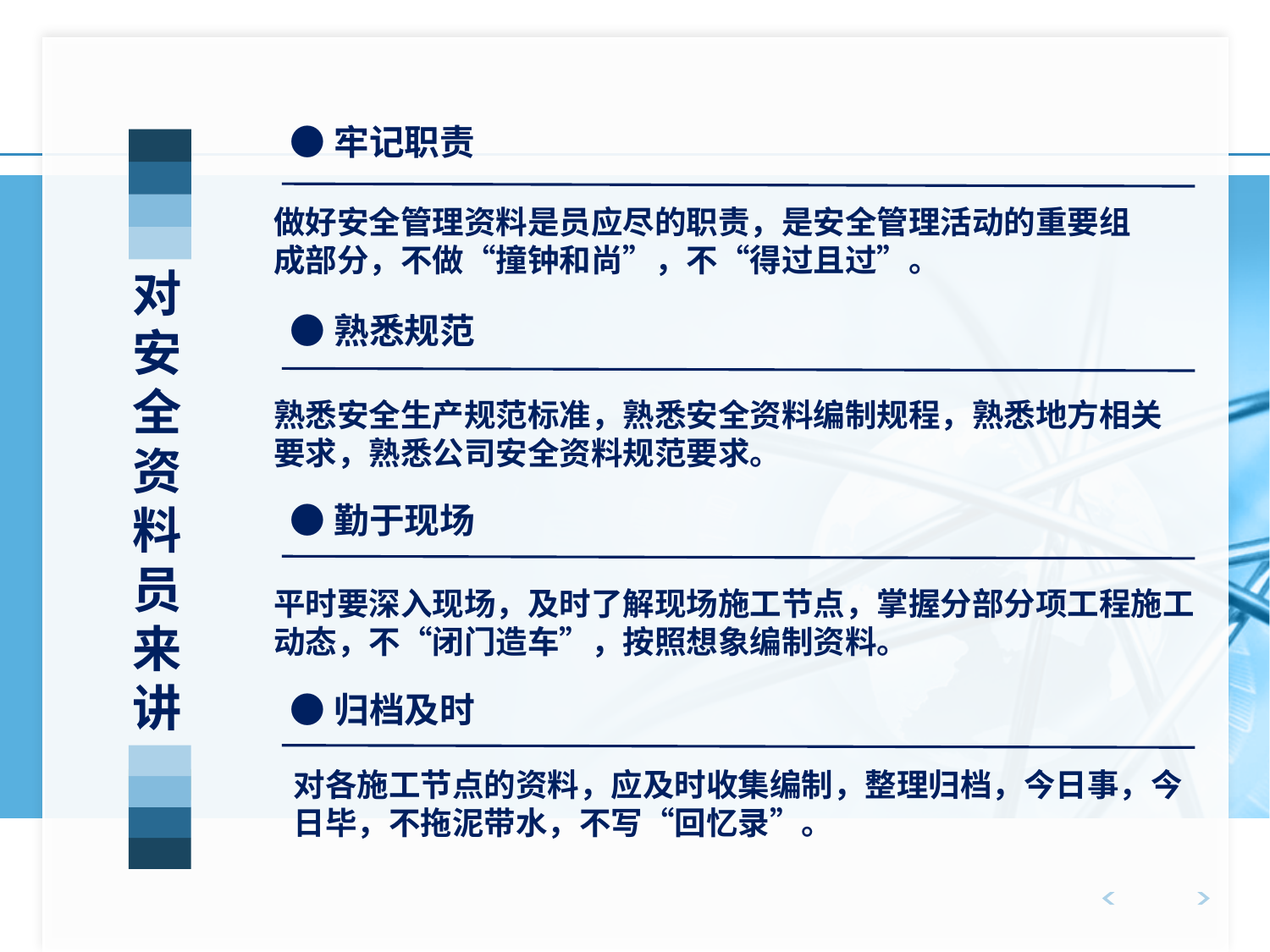

●牢记职责

做好安全管理资料是员应尽的职责，是安全管理活动的重要组
成部分，不做“撞钟和尚”，不“得过且过”。
对安全资料员来讲
●熟悉规范
熟悉安全生产规范标准，熟悉安全资料编制规程，熟悉地方相关
要求，熟悉公司安全资料规范要求。
●勤于现场
平时要深入现场，及时了解现场施工节点，掌握分部分项工程施工
动态，不“闭门造车”，按照想象编制资料。
●归档及时
对各施工节点的资料，应及时收集编制，整理归档，今日事，今
日毕，不拖泥带水，不写“回忆录”。